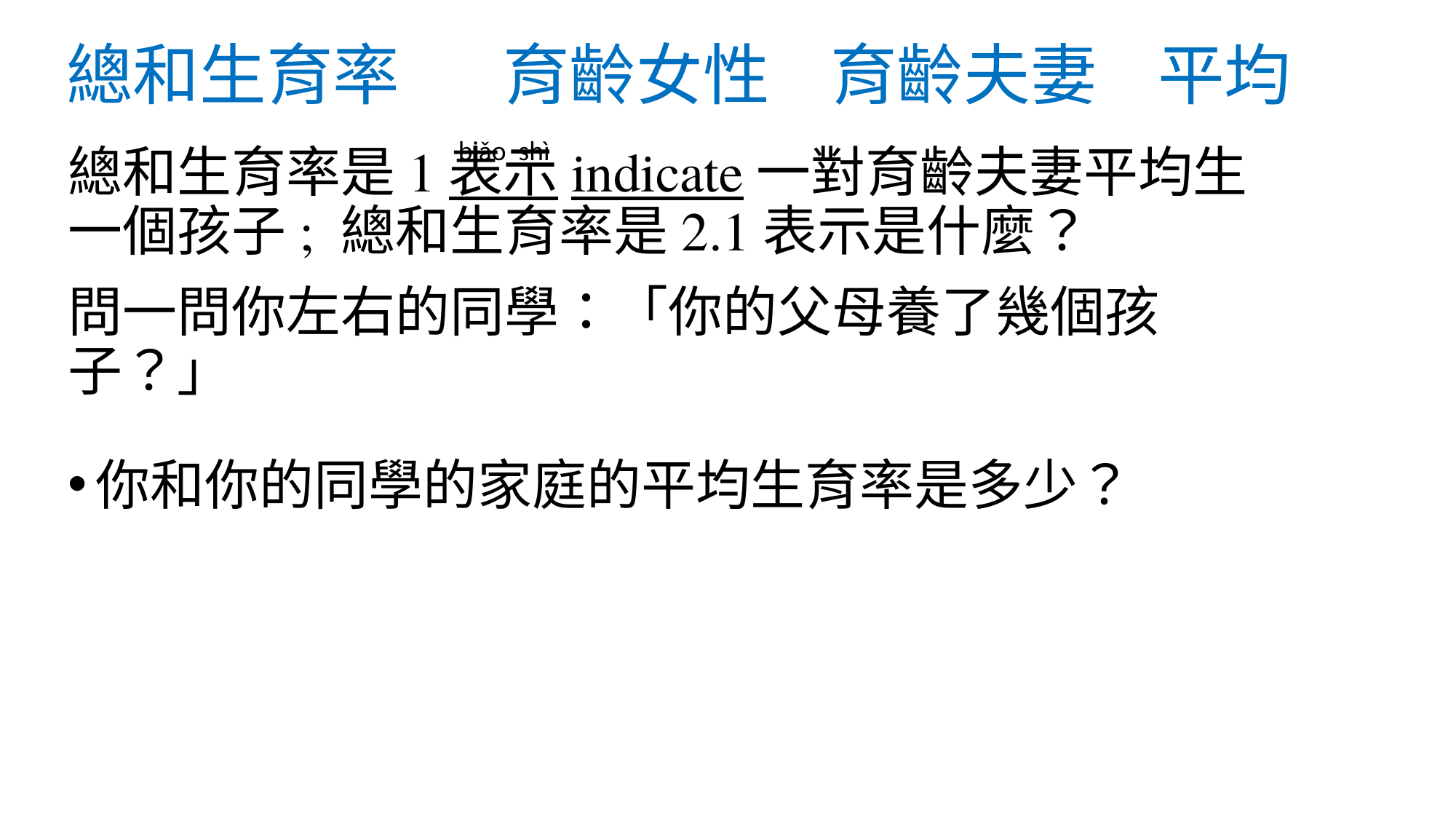

# 總和生育率 	育齡女性 	育齡夫妻 	平均
biǎo  shì
總和生育率是1表示indicate一對育齡夫妻平均生一個孩子; 總和生育率是2.1表示是什麼？
問一問你左右的同學：「你的父母養了幾個孩子？」
你和你的同學的家庭的平均生育率是多少？